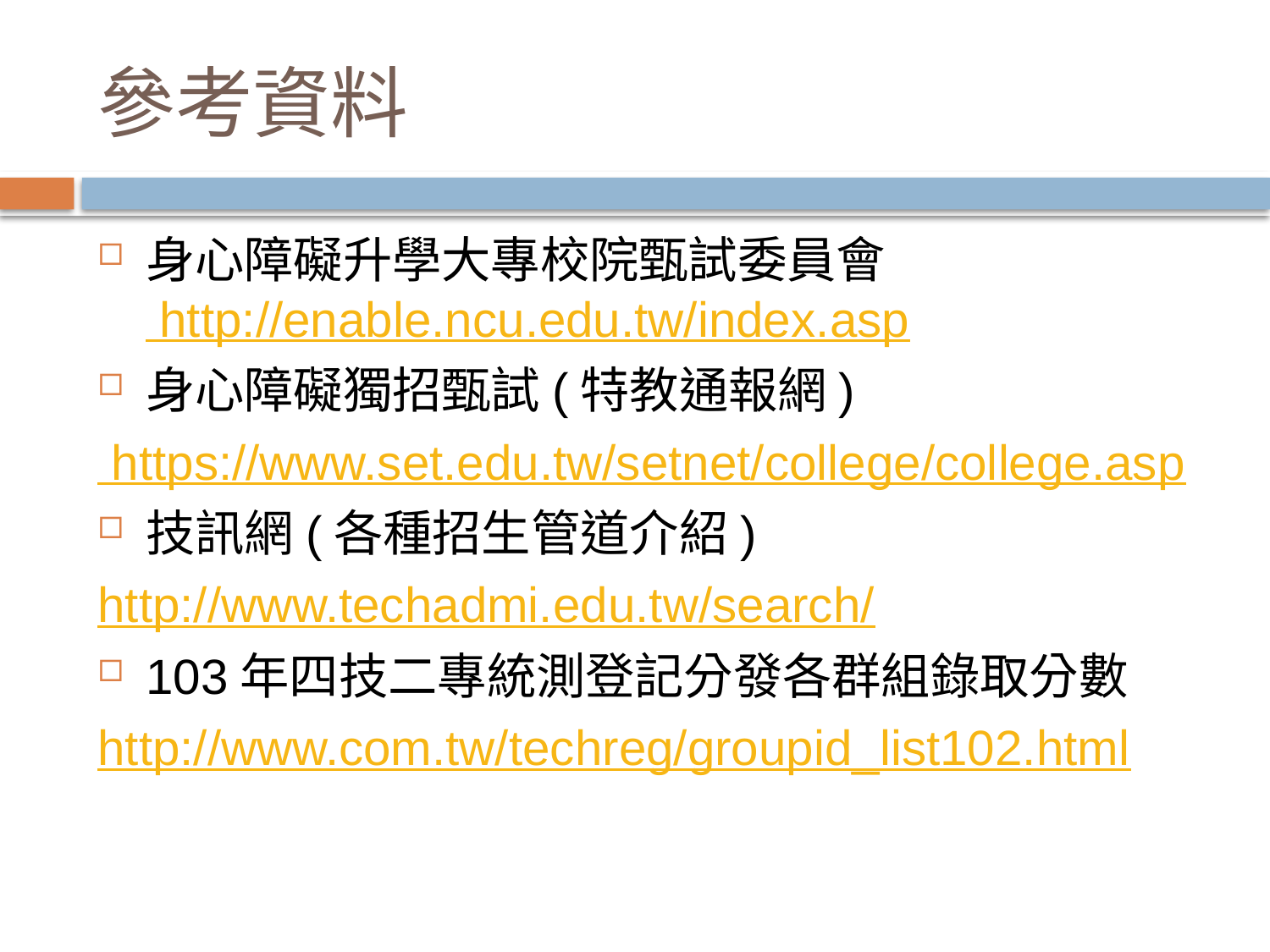

# 參考資料
身心障礙升學大專校院甄試委員會 http://enable.ncu.edu.tw/index.asp
身心障礙獨招甄試(特教通報網)
 https://www.set.edu.tw/setnet/college/college.asp
技訊網(各種招生管道介紹)
http://www.techadmi.edu.tw/search/
103年四技二專統測登記分發各群組錄取分數
http://www.com.tw/techreg/groupid_list102.html